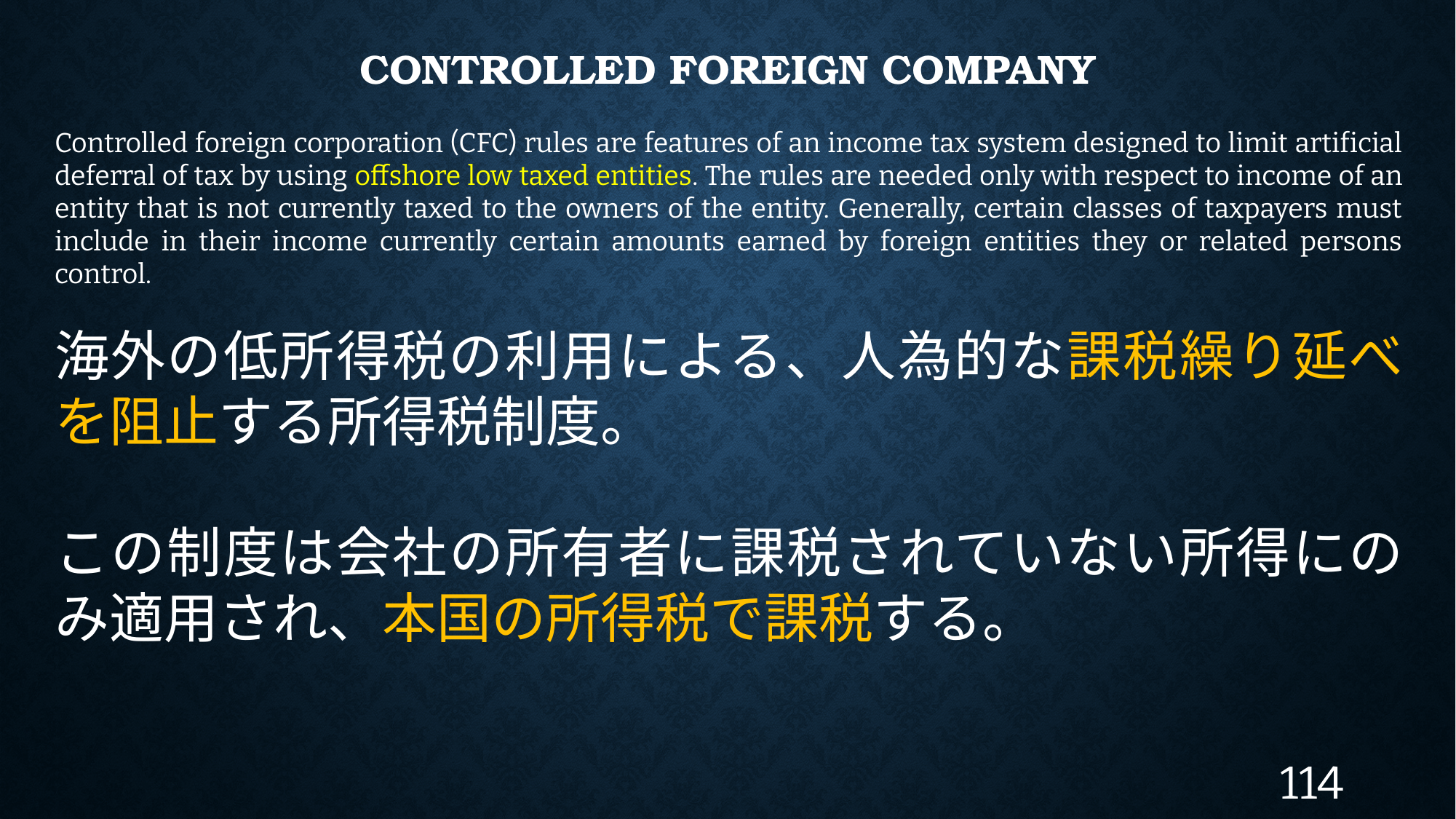

# Controlled Foreign Company
Controlled foreign corporation (CFC) rules are features of an income tax system designed to limit artificial deferral of tax by using offshore low taxed entities. The rules are needed only with respect to income of an entity that is not currently taxed to the owners of the entity. Generally, certain classes of taxpayers must include in their income currently certain amounts earned by foreign entities they or related persons control.

海外の低所得税の利用による、人為的な課税繰り延べを阻止する所得税制度。

この制度は会社の所有者に課税されていない所得にのみ適用され、本国の所得税で課税する。

114